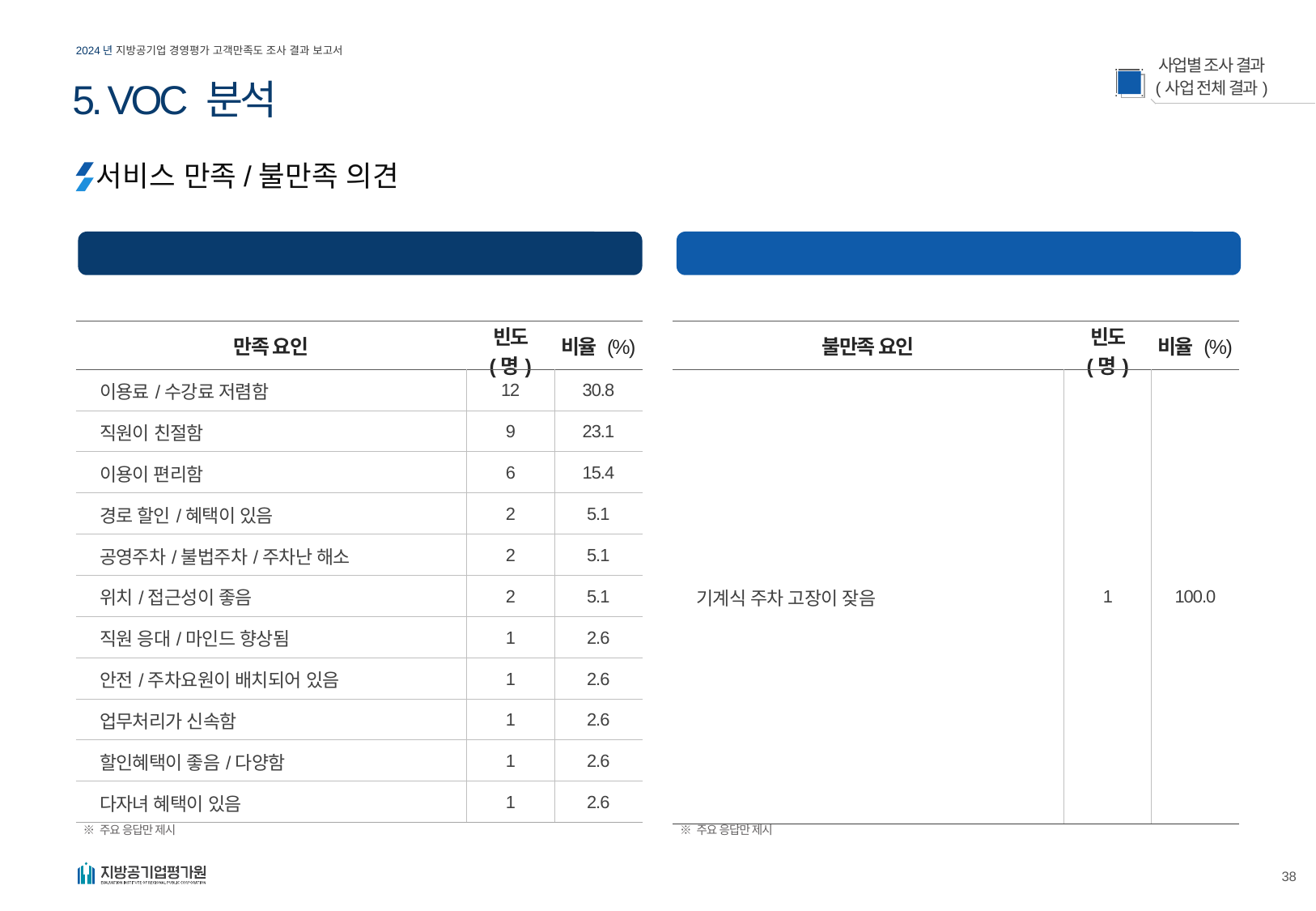

5. VOC 분석
서비스 만족/불만족 의견

서비스 만족 주요 VOC
서비스 불만족 주요 VOC
| 만족 요인 | 빈도 (명) | 비율 (%) |
| --- | --- | --- |
| 이용료/수강료 저렴함 | 12 | 30.8 |
| 직원이 친절함 | 9 | 23.1 |
| 이용이 편리함 | 6 | 15.4 |
| 경로 할인/혜택이 있음 | 2 | 5.1 |
| 공영주차/불법주차/주차난 해소 | 2 | 5.1 |
| 위치/접근성이 좋음 | 2 | 5.1 |
| 직원 응대/마인드 향상됨 | 1 | 2.6 |
| 안전/주차요원이 배치되어 있음 | 1 | 2.6 |
| 업무처리가 신속함 | 1 | 2.6 |
| 할인혜택이 좋음/다양함 | 1 | 2.6 |
| 다자녀 혜택이 있음 | 1 | 2.6 |
| 불만족 요인 | 빈도 (명) | 비율 (%) |
| --- | --- | --- |
| 기계식 주차 고장이 잦음 | 1 | 100.0 |
※ 주요 응답만 제시
※ 주요 응답만 제시